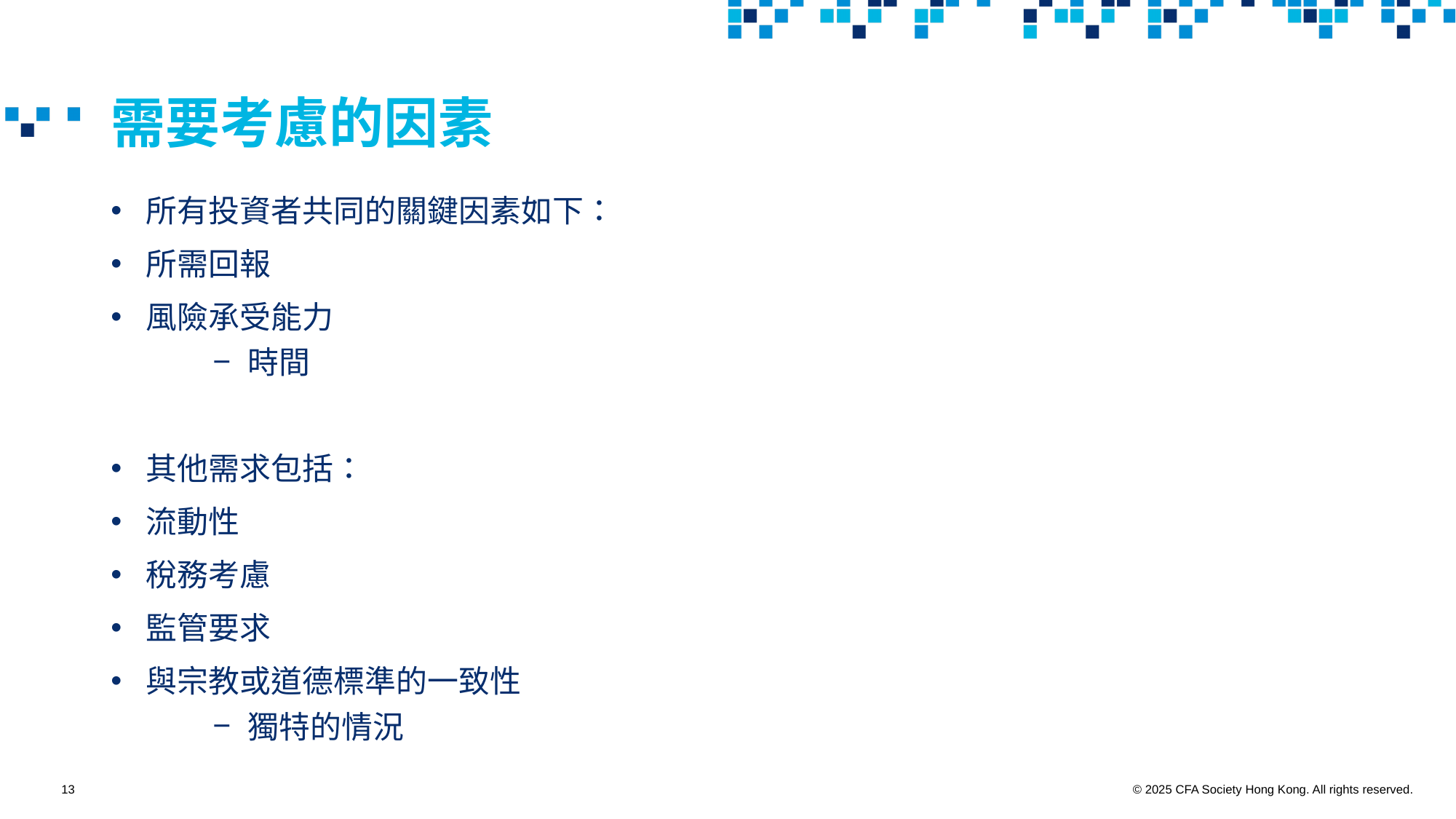

# 需要考慮的因素
所有投資者共同的關鍵因素如下：
所需回報
風險承受能力
時間

其他需求包括：
流動性
稅務考慮
監管要求
與宗教或道德標準的一致性
獨特的情況
13
© 2025 CFA Society Hong Kong. All rights reserved.